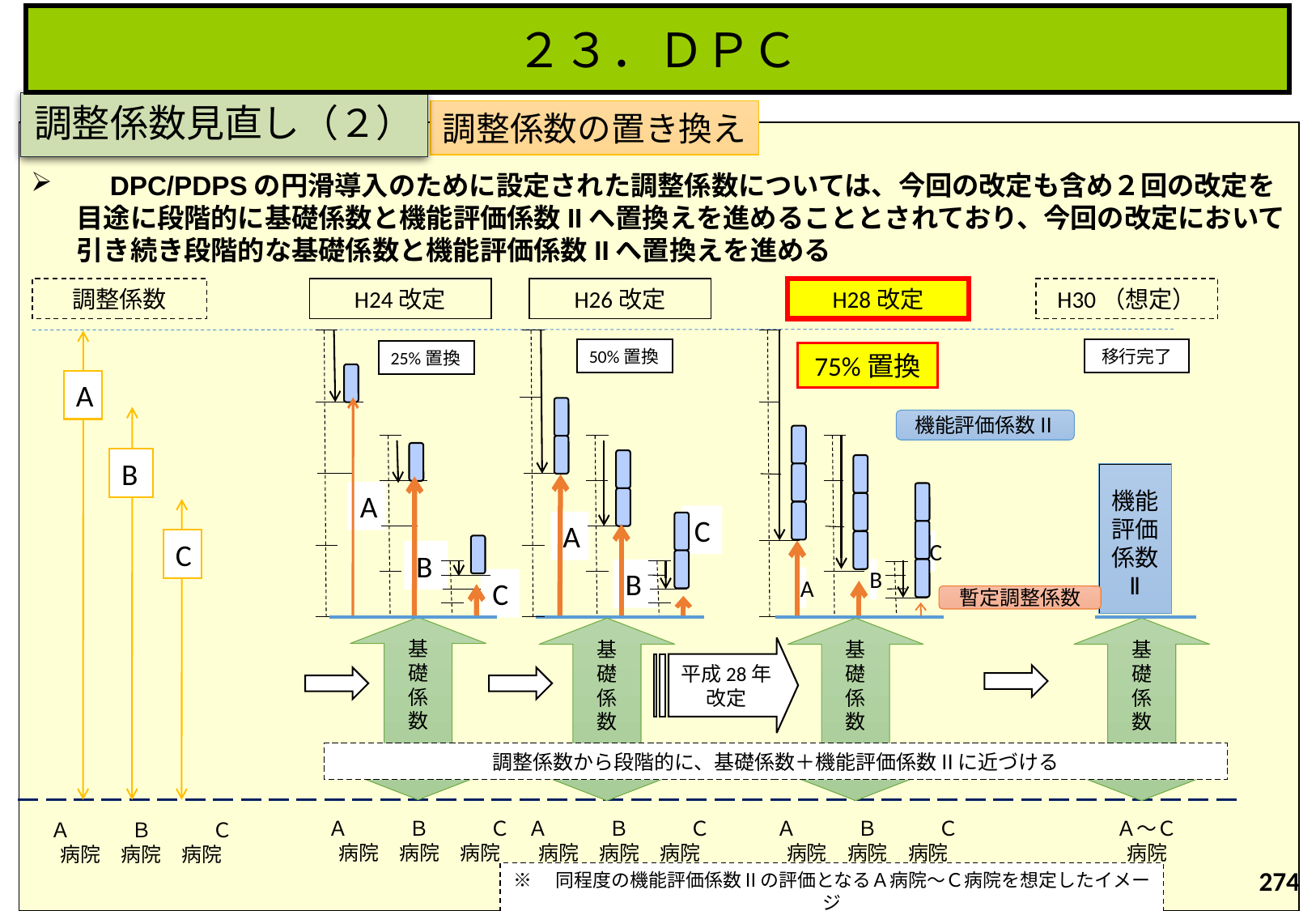

２３．ＤＰＣ
調整係数見直し（２）
調整係数の置き換え

　DPC/PDPSの円滑導入のために設定された調整係数については、今回の改定も含め２回の改定を目途に段階的に基礎係数と機能評価係数IIへ置換えを進めることとされており、今回の改定において引き続き段階的な基礎係数と機能評価係数IIへ置換えを進める
調整係数
H28改定
H30（想定）
H26改定
H24改定
A
50%置換
移行完了
25%置換
75%置換

B
機能評価係数Ⅱ

機能
評価
係数
Ⅱ

A

C
C
A

C

B
B
B
A
C
暫定調整係数
基
礎
係
数

基
礎
係
数

基
礎
係
数

基
礎
係
数

平成28年改定

調整係数から段階的に、基礎係数＋機能評価係数Ⅱに近づける
Ａ　　　Ｂ　　　Ｃ
病院　病院　病院
Ａ　　　Ｂ　　　Ｃ
病院　病院　病院
Ａ　　　Ｂ　　　Ｃ
病院　病院　病院
Ａ～Ｃ
病院
Ａ　　　Ｂ　　　Ｃ
病院　病院　病院
274
※　同程度の機能評価係数Ⅱの評価となるＡ病院～Ｃ病院を想定したイメージ